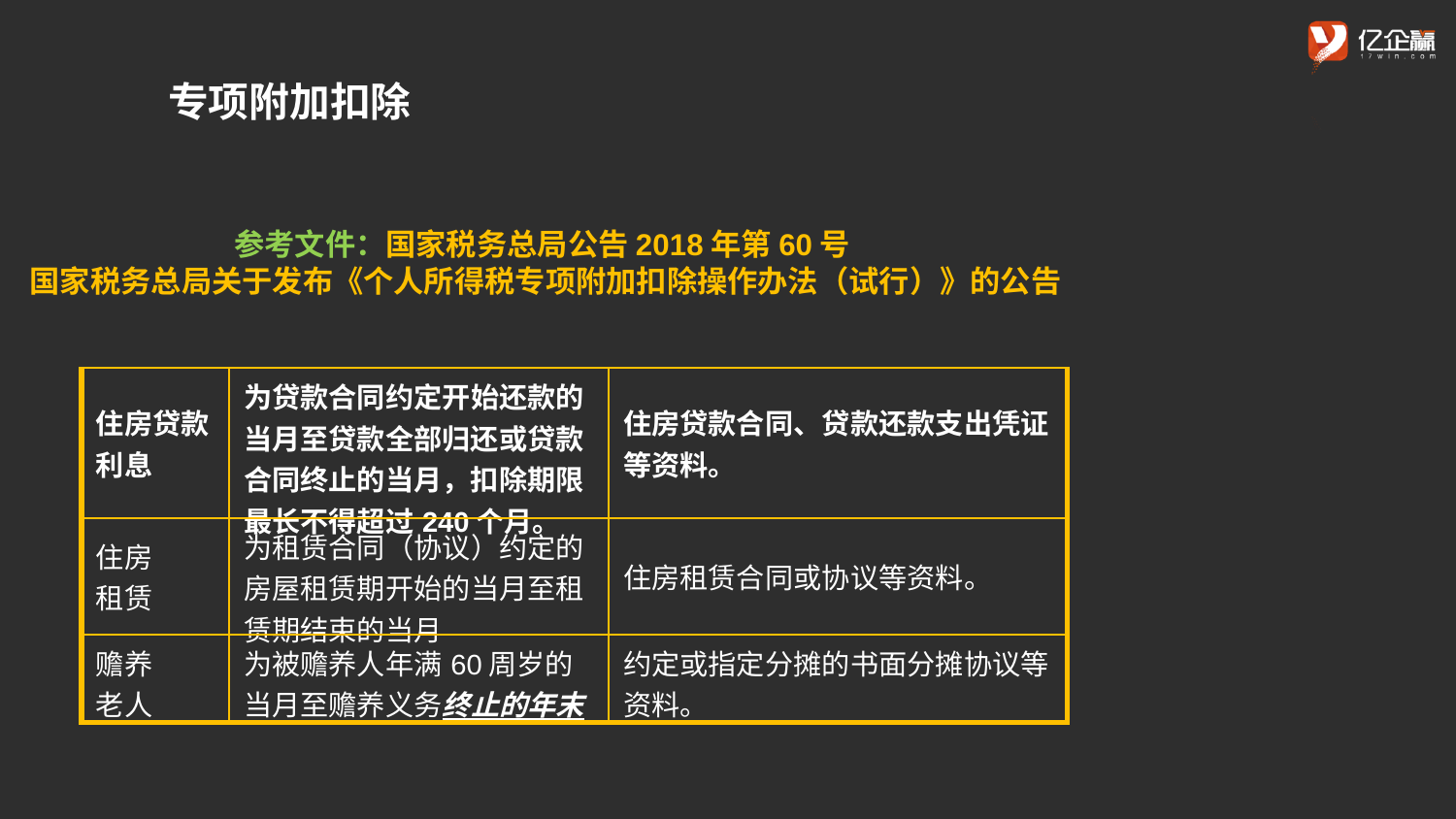

专项附加扣除

参考文件：国家税务总局公告2018年第60号
国家税务总局关于发布《个人所得税专项附加扣除操作办法（试行）》的公告
| 住房贷款利息 | 为贷款合同约定开始还款的当月至贷款全部归还或贷款合同终止的当月，扣除期限最长不得超过240个月。 | 住房贷款合同、贷款还款支出凭证等资料。 |
| --- | --- | --- |
| 住房 租赁 | 为租赁合同（协议）约定的房屋租赁期开始的当月至租赁期结束的当月 | 住房租赁合同或协议等资料。 |
| 赡养 老人 | 为被赡养人年满60周岁的当月至赡养义务终止的年末 | 约定或指定分摊的书面分摊协议等资料。 |